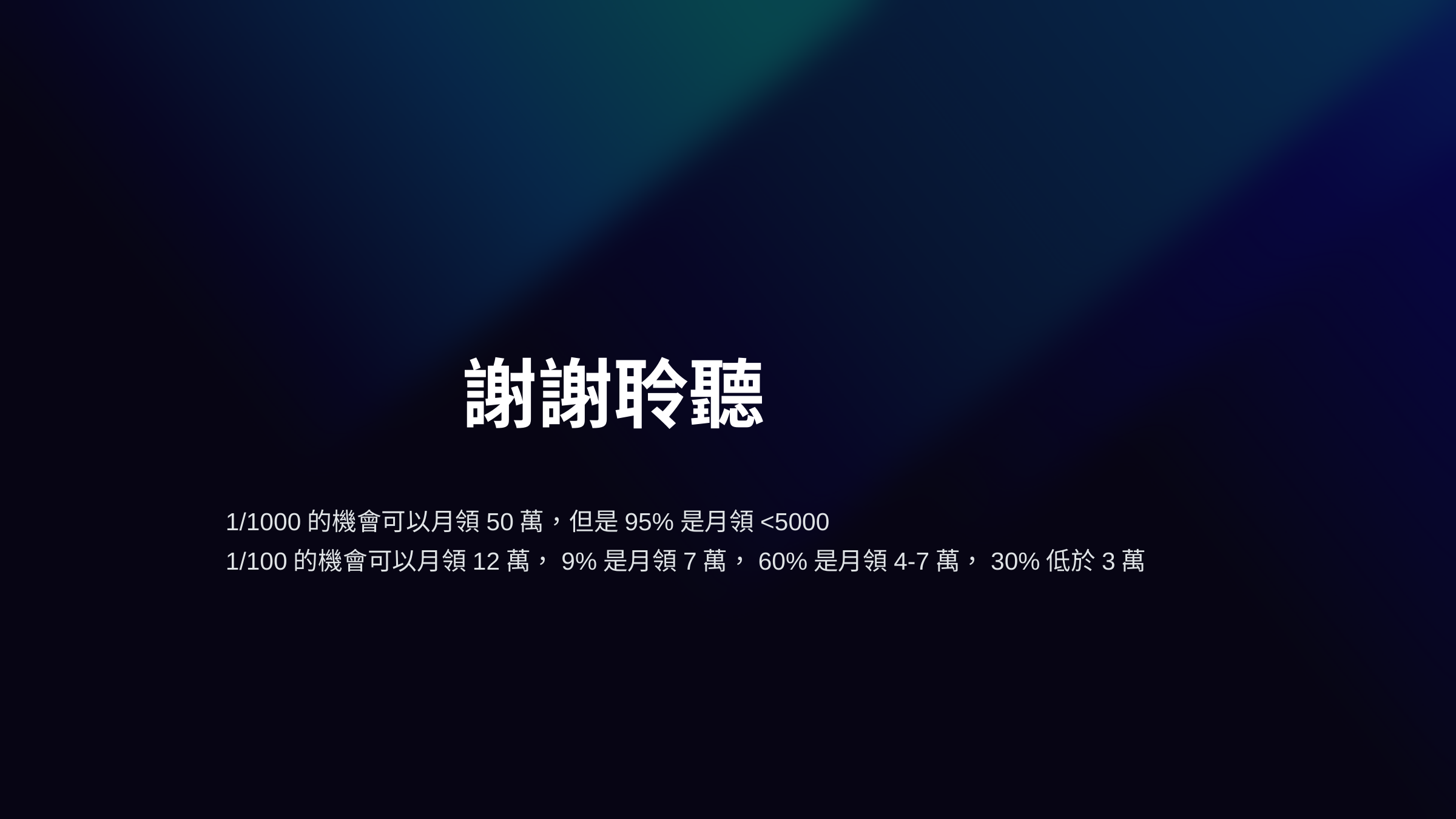

謝謝聆聽
1/1000的機會可以月領50萬，但是95%是月領<5000
1/100的機會可以月領12萬，9%是月領7萬，60%是月領4-7萬，30%低於3萬